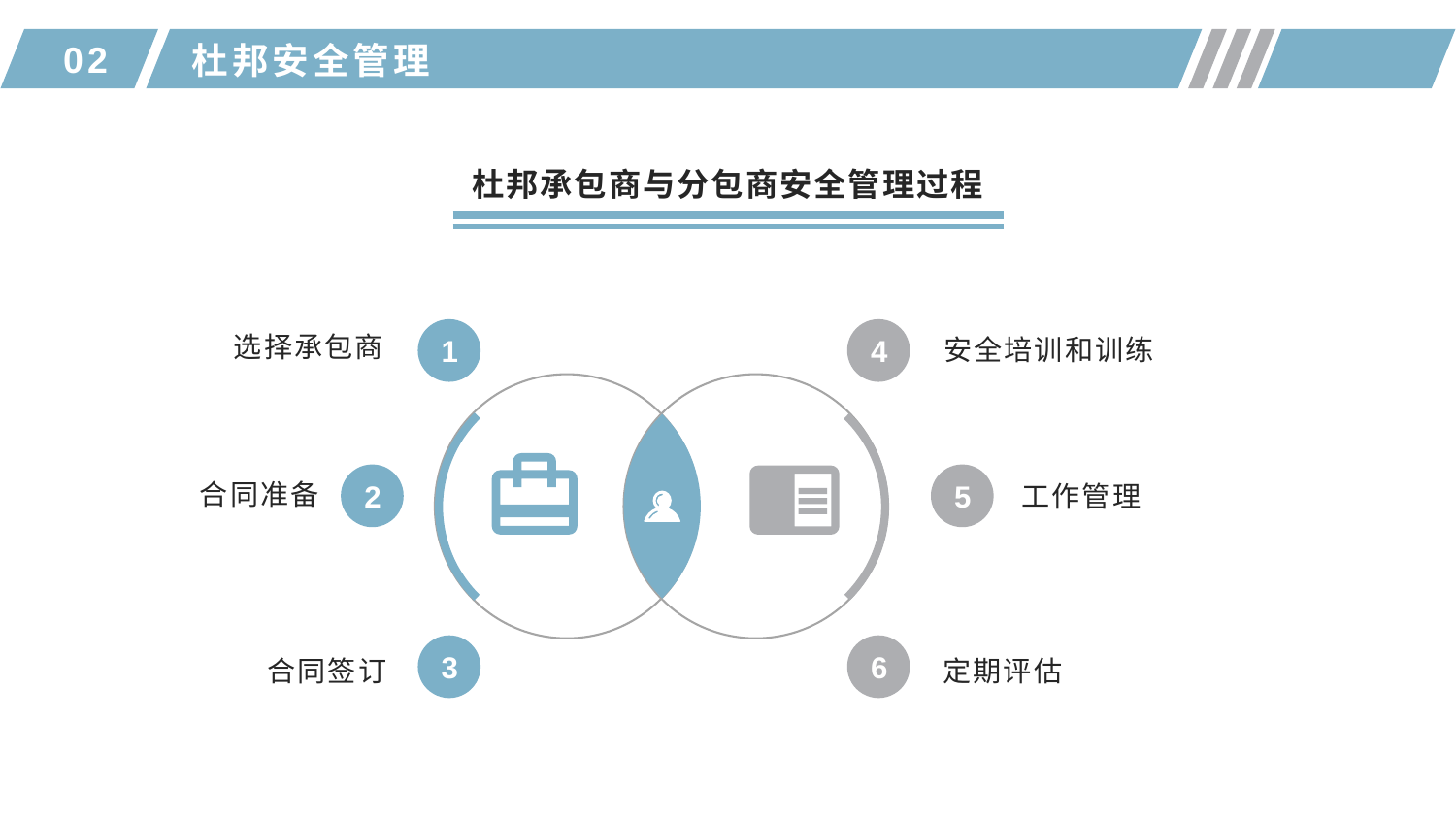

02
杜邦安全管理
杜邦承包商与分包商安全管理过程
1
4

2
5

3
6
选择承包商
安全培训和训练
合同准备
工作管理
合同签订
定期评估